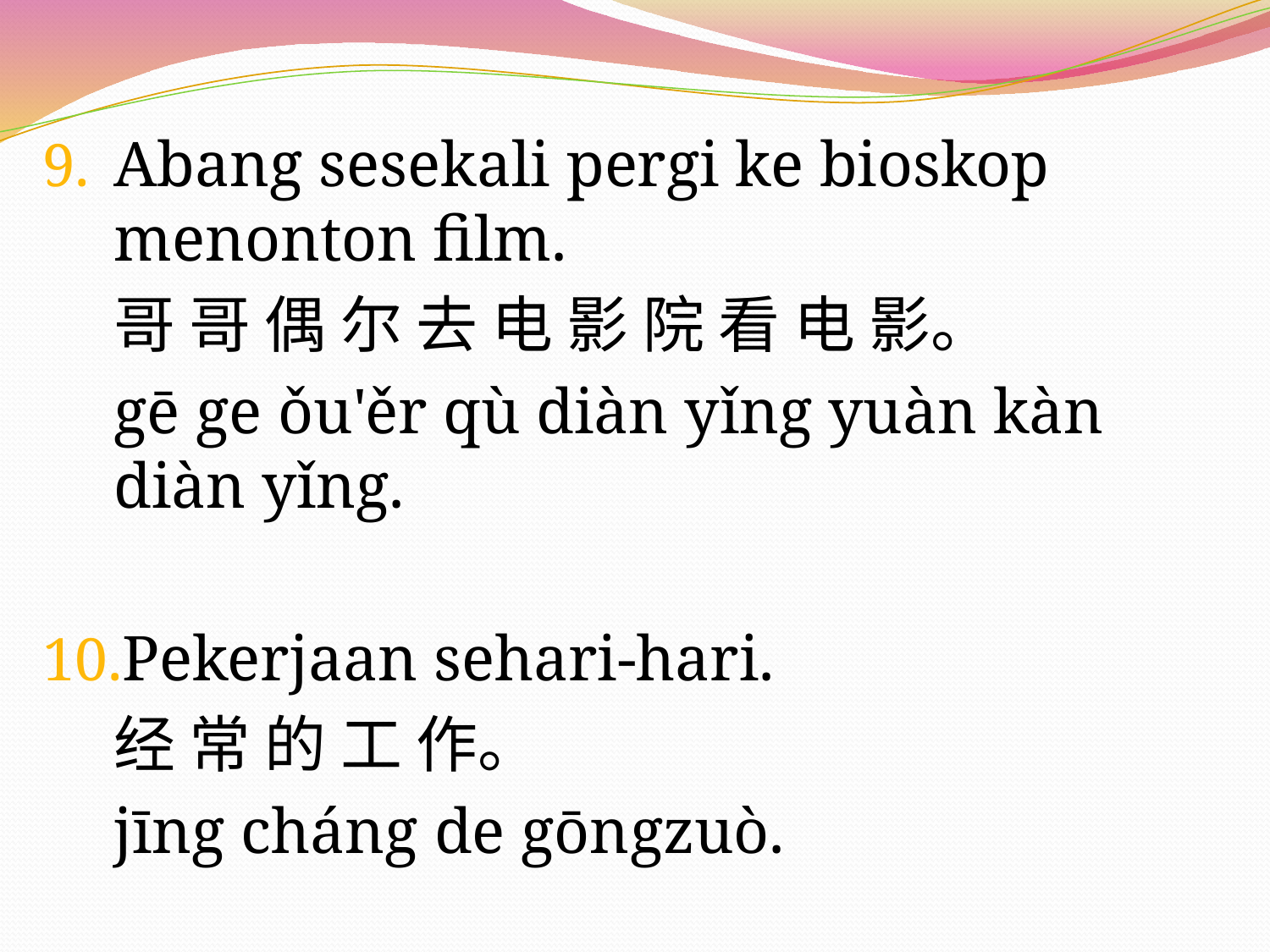

Abang sesekali pergi ke bioskop menonton film.
	哥 哥 偶 尔 去 电 影 院 看 电 影。
	gē ge ǒu'ěr qù diàn yǐng yuàn kàn diàn yǐng.

Pekerjaan sehari-hari.
	经 常 的 工 作。
	jīng cháng de gōngzuò.